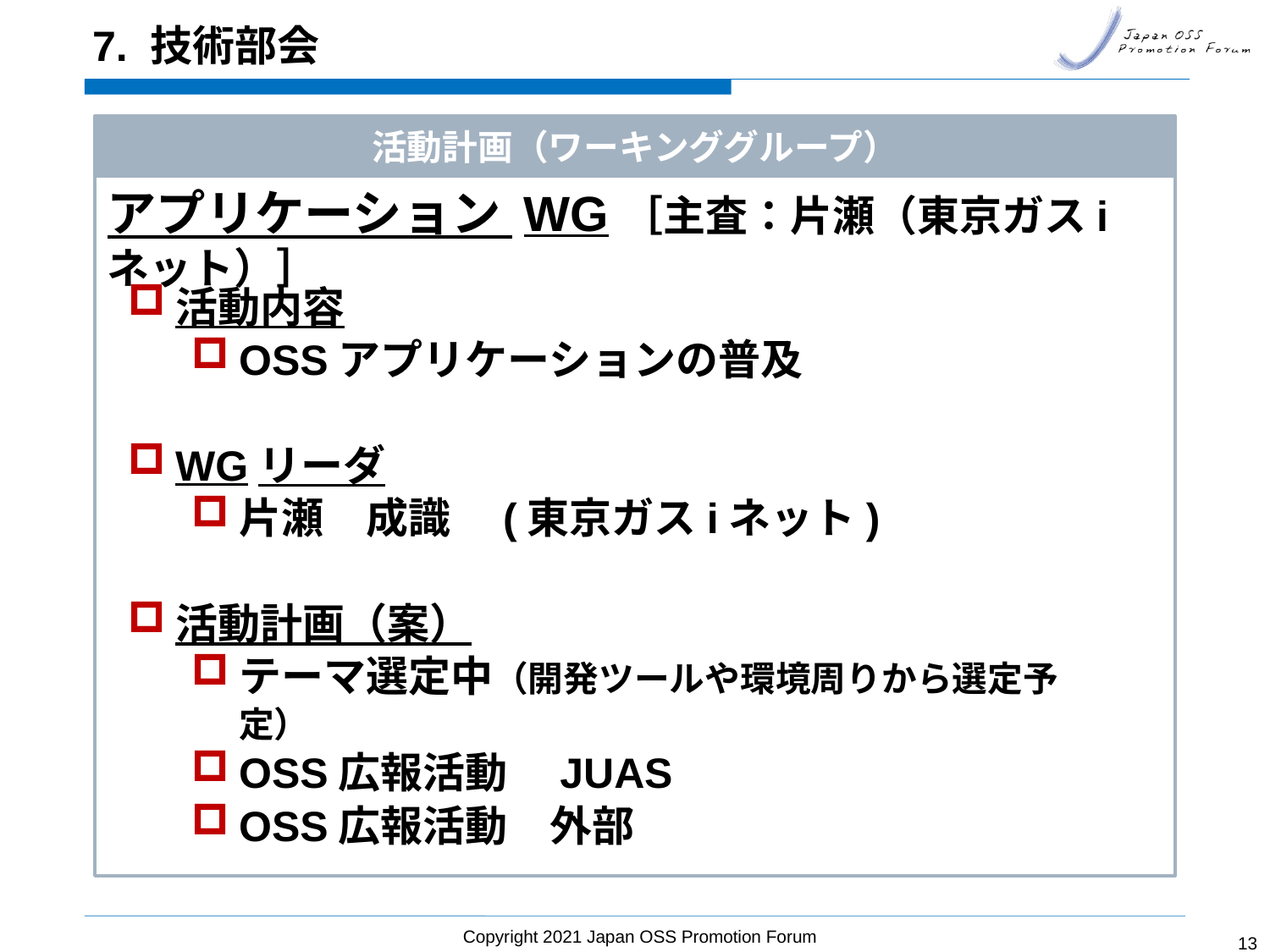

# 7. 技術部会
活動計画（ワーキンググループ）
アプリケーション WG［主査：片瀬（東京ガスiネット）］
活動内容
OSSアプリケーションの普及

WGリーダ
片瀬　成識　(東京ガスiネット)

活動計画（案）
テーマ選定中（開発ツールや環境周りから選定予定）
OSS広報活動　JUAS
OSS広報活動　外部
Copyright 2021 Japan OSS Promotion Forum
13